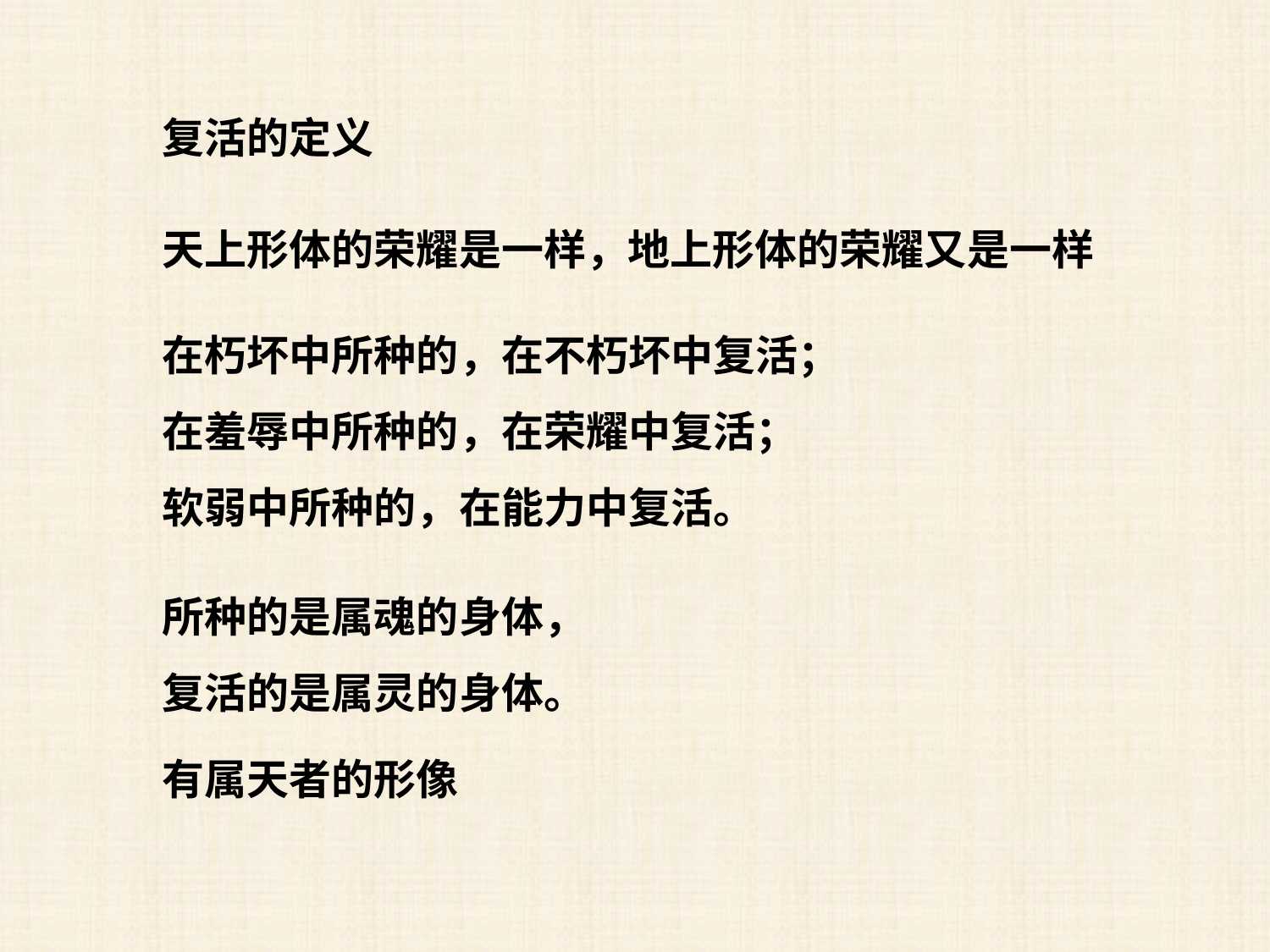

复活的定义
天上形体的荣耀是一样，地上形体的荣耀又是一样
在朽坏中所种的，在不朽坏中复活；
在羞辱中所种的，在荣耀中复活；
软弱中所种的，在能力中复活。
所种的是属魂的身体，
复活的是属灵的身体。
有属天者的形像